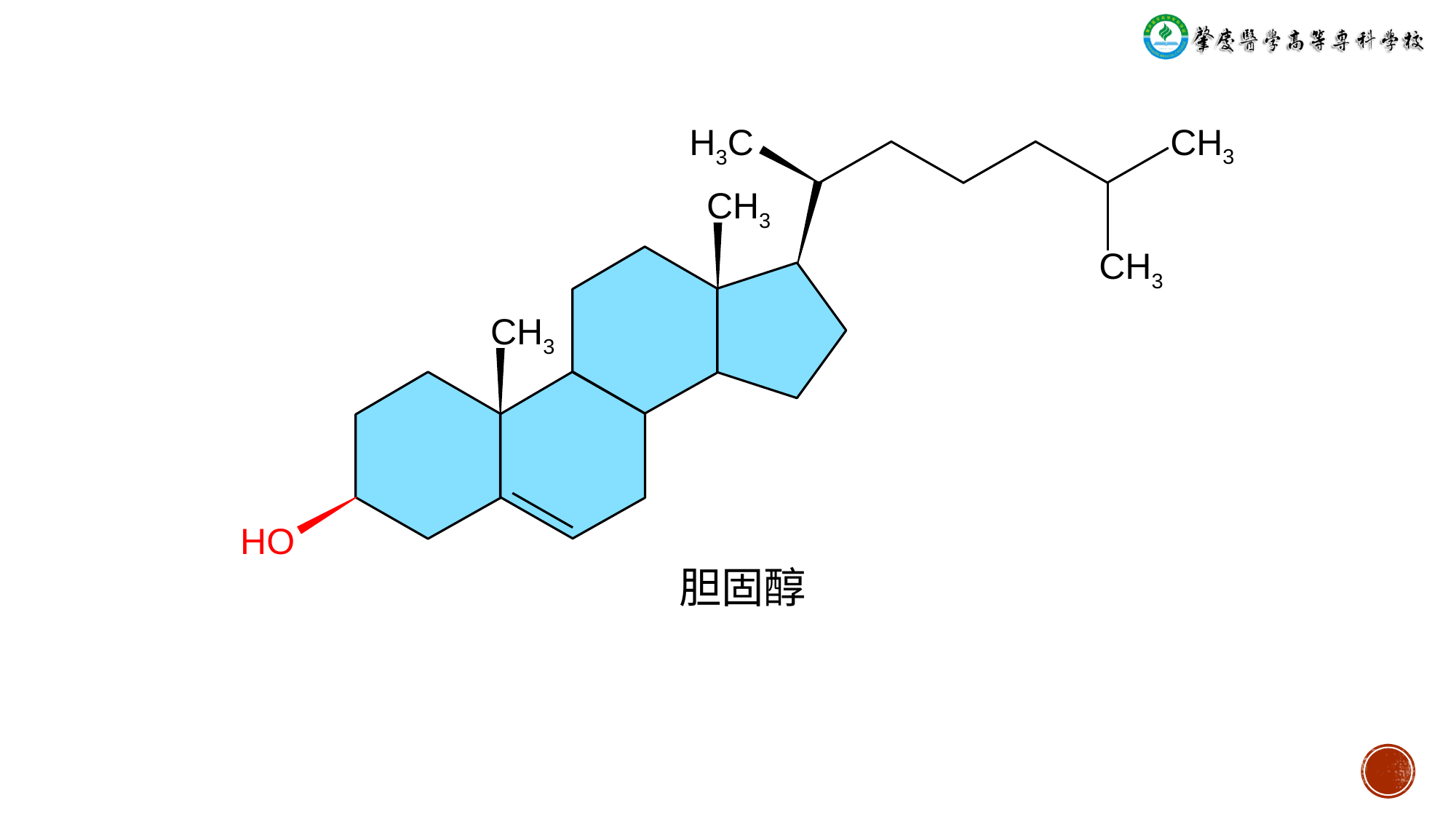

CH3
H3C

CH3
CH3

CH3

HO
胆固醇